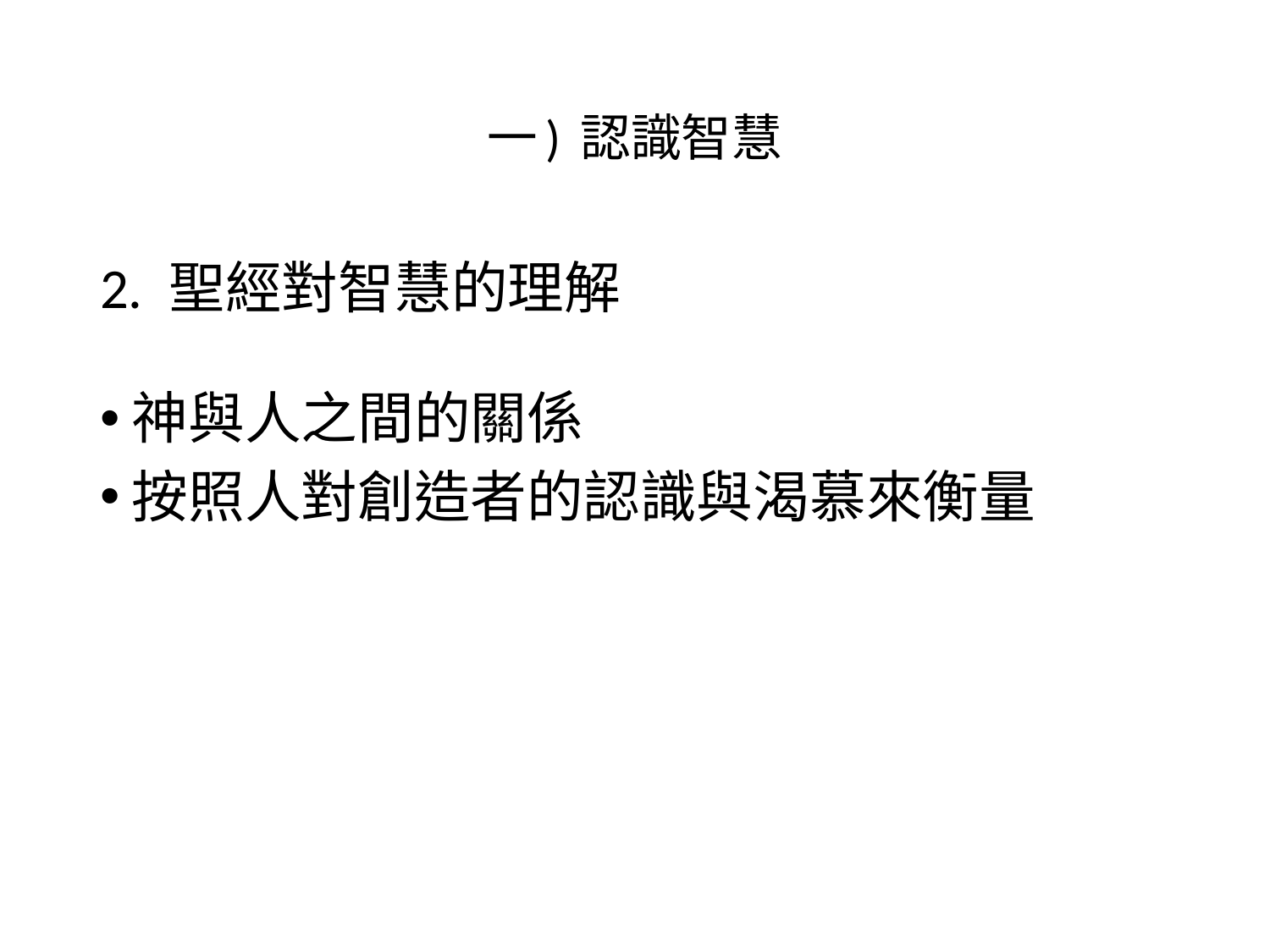

# 一) 認識智慧
2. 聖經對智慧的理解

神與人之間的關係
按照人對創造者的認識與渴慕來衡量